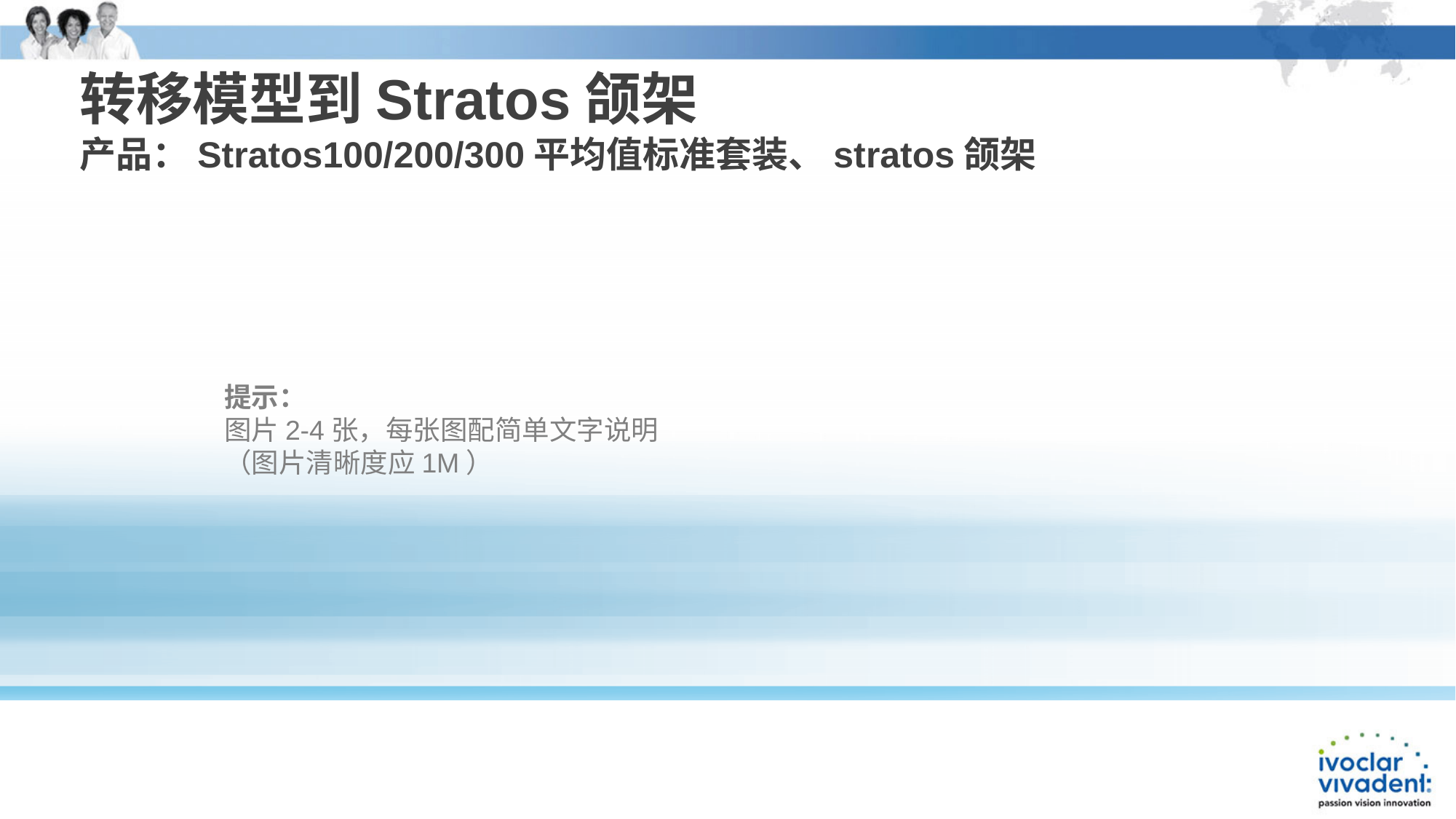

# 转移模型到Stratos颌架 产品：Stratos100/200/300平均值标准套装、stratos颌架
提示：
图片2-4张，每张图配简单文字说明
（图片清晰度应1M）